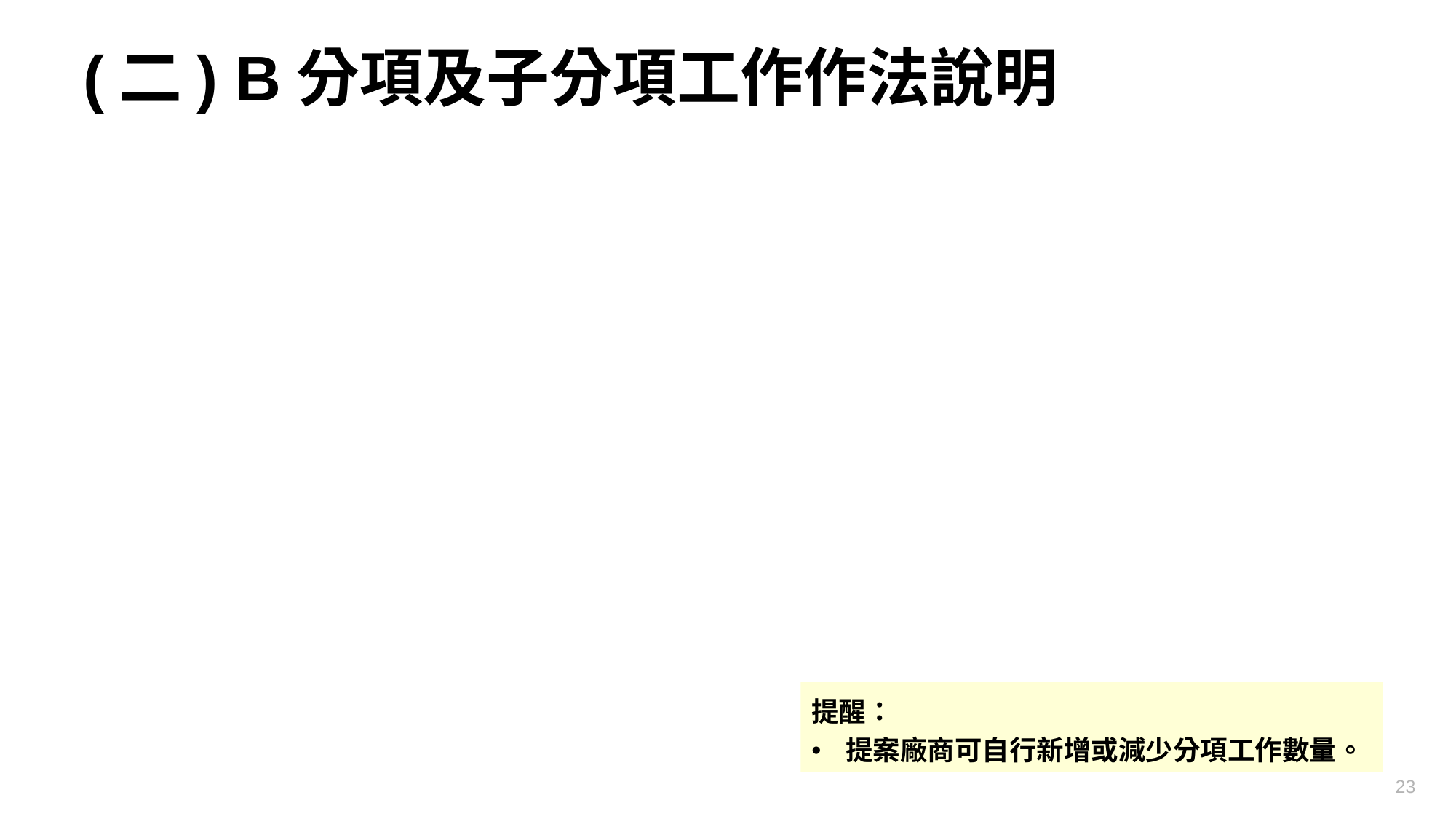

# (二) B分項及子分項工作作法說明
提醒：
提案廠商可自行新增或減少分項工作數量。
23